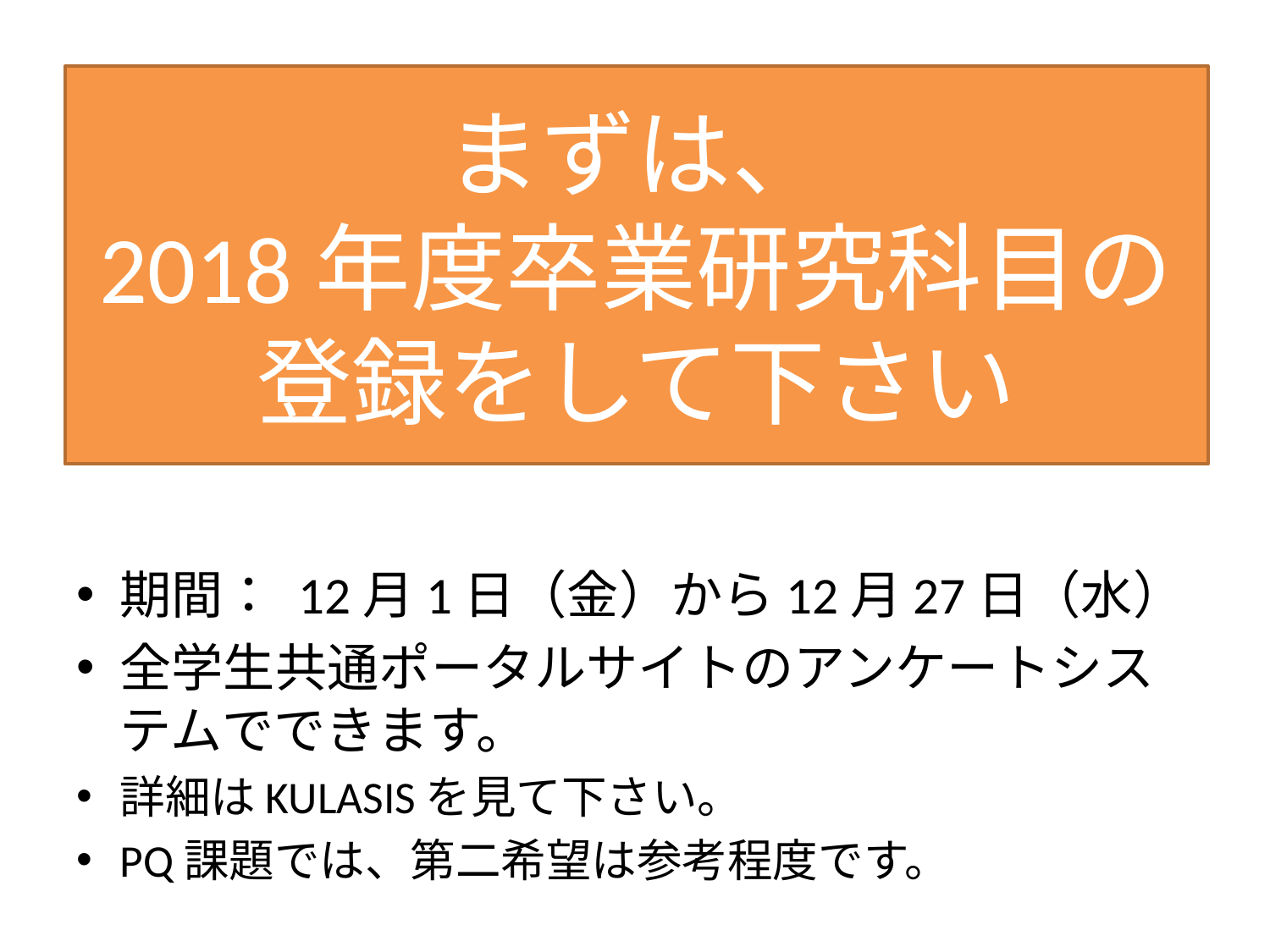

# まずは、 2018年度卒業研究科目の 登録をして下さい
期間： 12月1日（金）から12月27日（水）
全学生共通ポータルサイトのアンケートシステムでできます。
詳細はKULASISを見て下さい。
PQ課題では、第二希望は参考程度です。